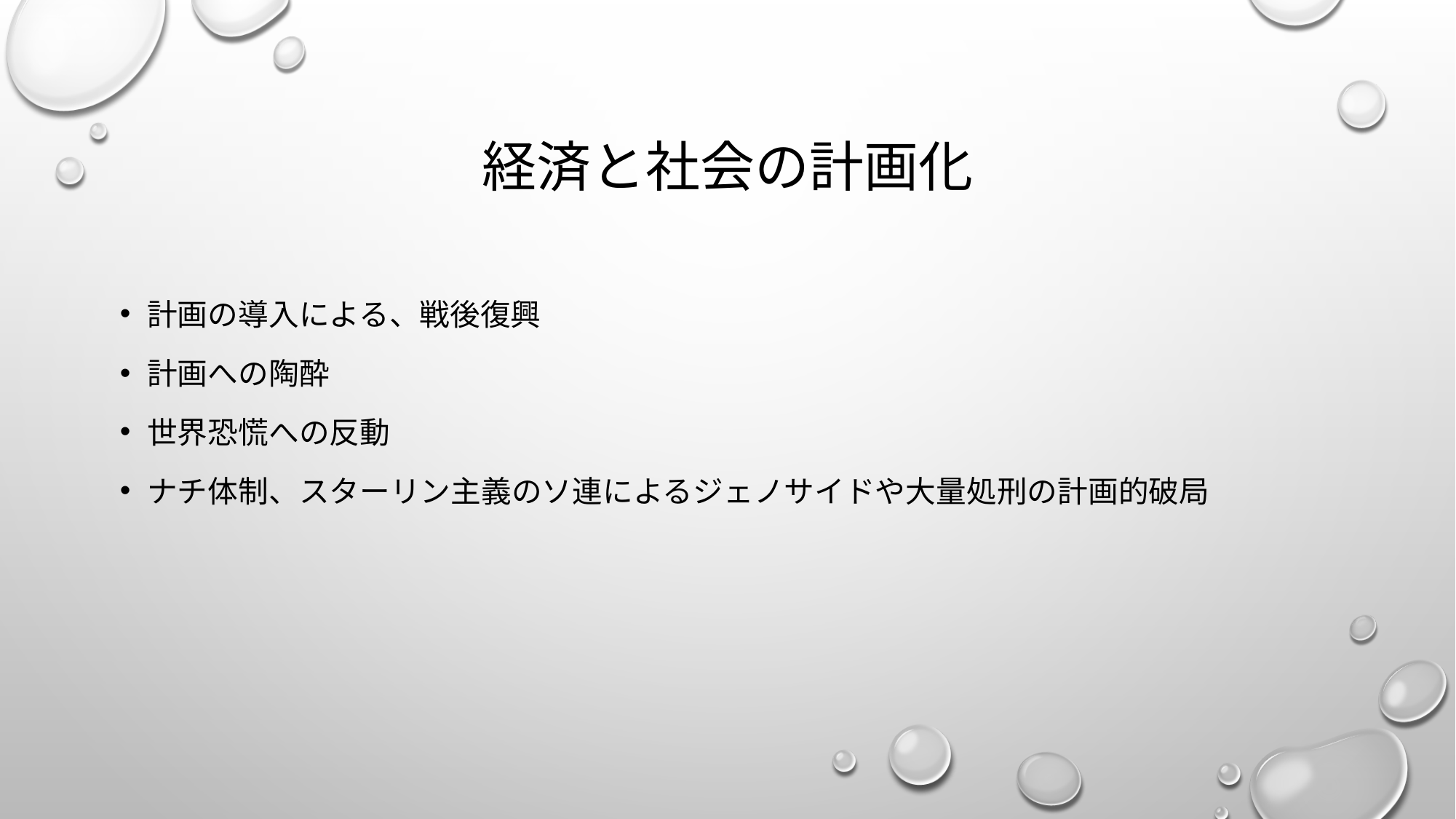

# 経済と社会の計画化
計画の導入による、戦後復興
計画への陶酔
世界恐慌への反動
ナチ体制、スターリン主義のソ連によるジェノサイドや大量処刑の計画的破局